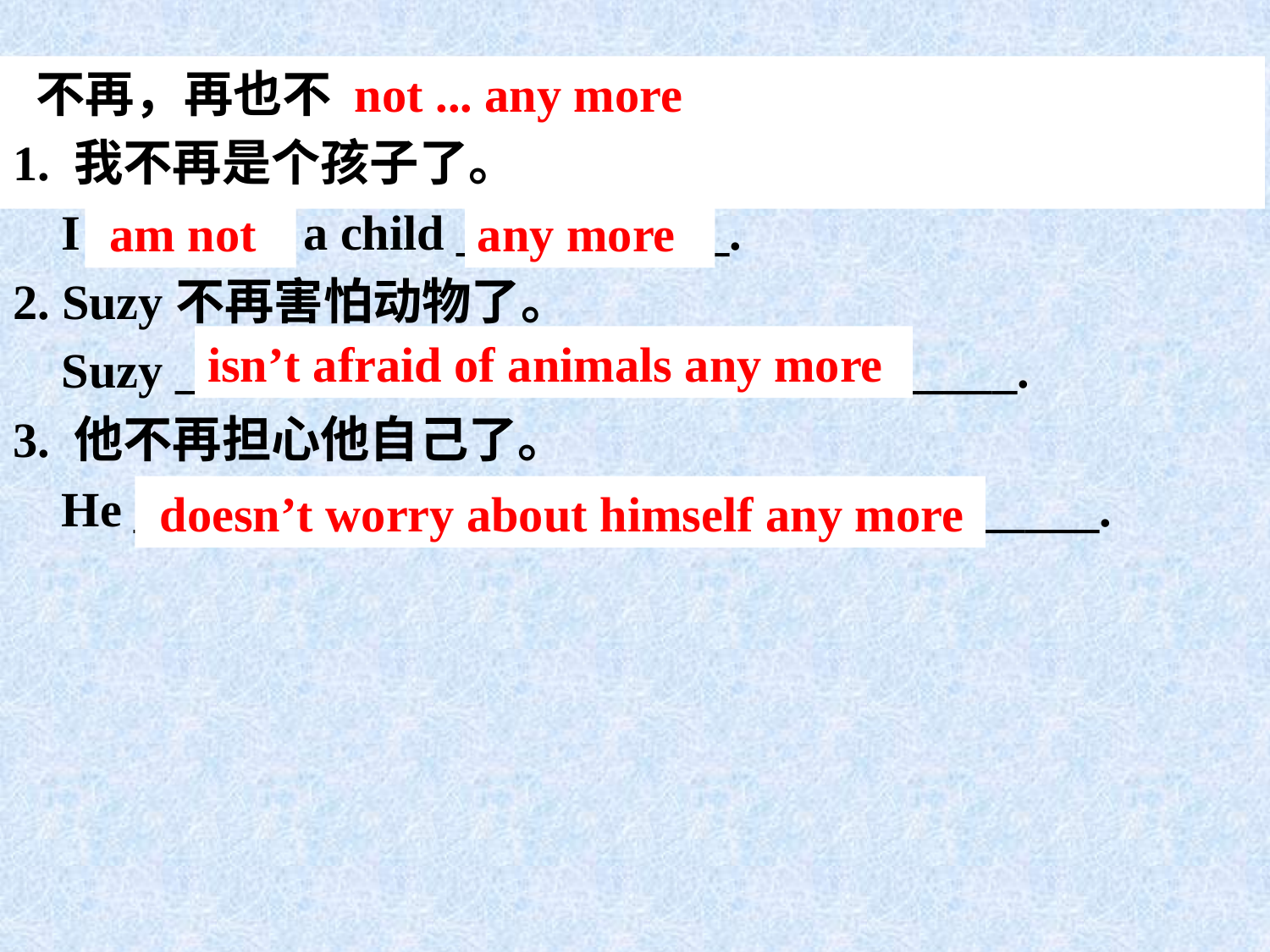

不再，再也不 not ... any more
1. 我不再是个孩子了。
    I ________ a child ___________.
2. Suzy不再害怕动物了。
    Suzy __________________________________.
3. 他不再担心他自己了。
    He _______________________________________.

 am not
any more
isn’t afraid of animals any more
 doesn’t worry about himself any more